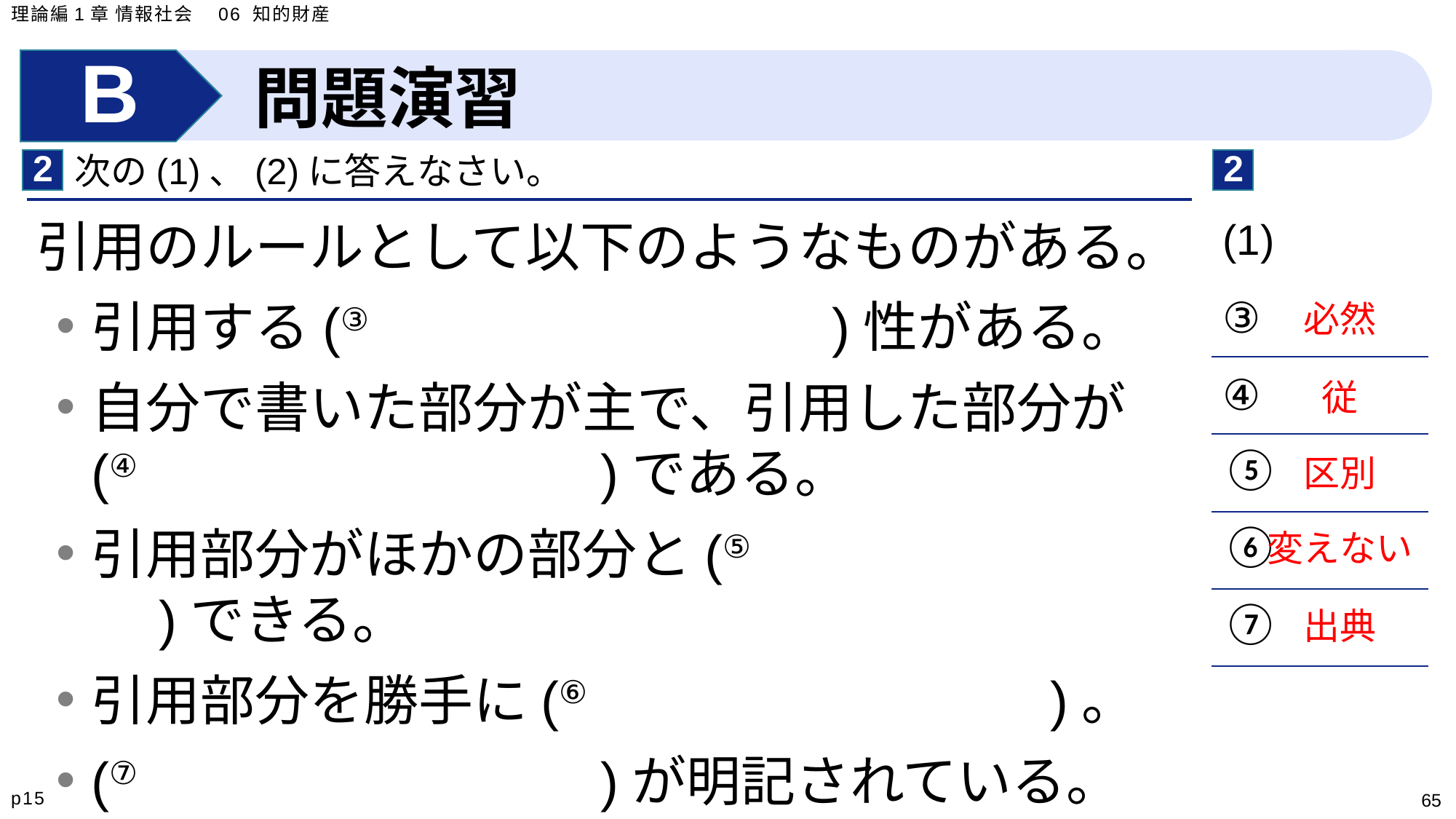

理論編1章 情報社会　06 知的財産
問題演習
2
2
次の(1)、(2)に答えなさい。
| (1) |
| --- |
| ③ |
| ④ |
| ⑤ |
| ⑥ |
| ⑦ |
引用のルールとして以下のようなものがある。
引用する(③　　　　　　　　)性がある。
自分で書いた部分が主で、引用した部分が(④　　　　　　　　)である。
引用部分がほかの部分と(⑤　　　　　　　　)できる。
引用部分を勝手に(⑥　　　　　　　　)。
(⑦　　　　　　　　)が明記されている。
必然
従
区別
変えない
出典
p15
65